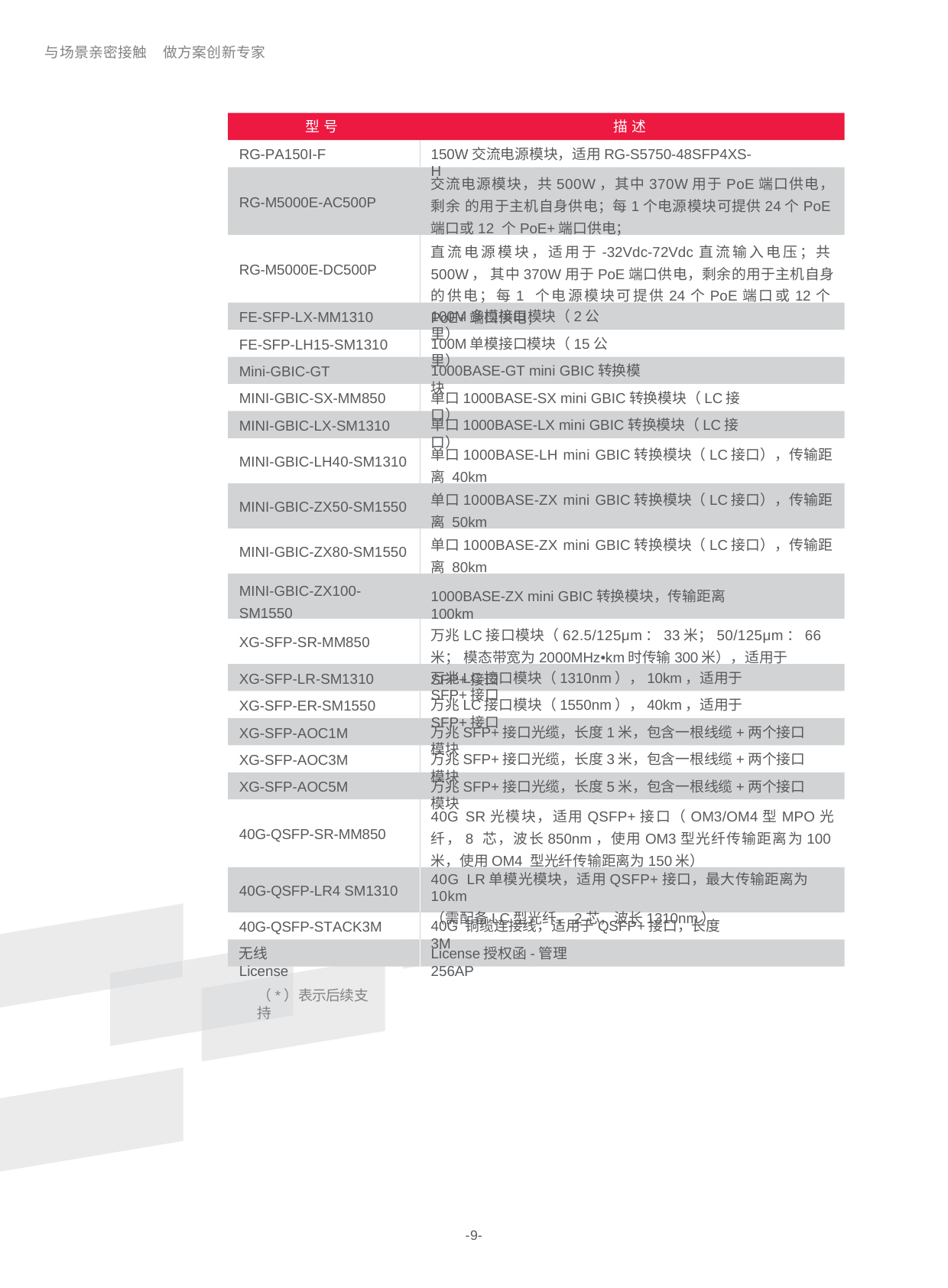

与场景亲密接触
做方案创新专家

型 号
描 述

150W交流电源模块，适用RG-S5750-48SFP4XS-H
RG-PA150I-F

交流电源模块，共500W，其中370W用于PoE端口供电，剩余 的用于主机自身供电；每1个电源模块可提供24个PoE端口或12 个PoE+端口供电；
RG-M5000E-AC500P

直流电源模块，适用于-32Vdc-72Vdc直流输入电压；共500W， 其中370W用于PoE端口供电，剩余的用于主机自身的供电；每1 个电源模块可提供24个PoE端口或12个PoE+端口供电；
RG-M5000E-DC500P

100M多模接口模块（2公里）
FE-SFP-LX-MM1310

100M单模接口模块（15公里）
FE-SFP-LH15-SM1310

1000BASE-GT mini GBIC转换模块
Mini-GBIC-GT

单口1000BASE-SX mini GBIC转换模块（LC接口）
MINI-GBIC-SX-MM850

单口1000BASE-LX mini GBIC转换模块（LC接口）
MINI-GBIC-LX-SM1310

单口1000BASE-LH mini GBIC转换模块（LC接口），传输距离 40km
MINI-GBIC-LH40-SM1310

单口1000BASE-ZX mini GBIC转换模块（LC接口），传输距离 50km
MINI-GBIC-ZX50-SM1550

单口1000BASE-ZX mini GBIC转换模块（LC接口），传输距离 80km
MINI-GBIC-ZX80-SM1550

MINI-GBIC-ZX100- SM1550
1000BASE-ZX mini GBIC转换模块，传输距离100km

万兆LC接口模块（62.5/125μm：33米；50/125μm：66米； 模态带宽为2000MHz•km时传输300米），适用于SFP+接口
XG-SFP-SR-MM850

万兆LC接口模块（1310nm），10km，适用于SFP+接口
XG-SFP-LR-SM1310

万兆LC接口模块（1550nm），40km，适用于SFP+接口
XG-SFP-ER-SM1550

万兆SFP+接口光缆，长度1米，包含一根线缆+两个接口模块
XG-SFP-AOC1M

万兆SFP+接口光缆，长度3米，包含一根线缆+两个接口模块
XG-SFP-AOC3M

万兆SFP+接口光缆，长度5米，包含一根线缆+两个接口模块
XG-SFP-AOC5M

40G SR光模块，适用QSFP+接口（OM3/OM4型MPO光纤，8 芯，波长850nm，使用OM3型光纤传输距离为100米，使用OM4 型光纤传输距离为150米）
40G-QSFP-SR-MM850

40G  LR单模光模块，适用QSFP+接口，最大传输距离为10km
（需配备LC型光纤，2芯，波长1310nm）
40G-QSFP-LR4 SM1310

40G 铜缆连接线，适用于QSFP+接口，长度3M
40G-QSFP-STACK3M

无线License
License授权函-管理256AP
（*）表示后续支持
-9-